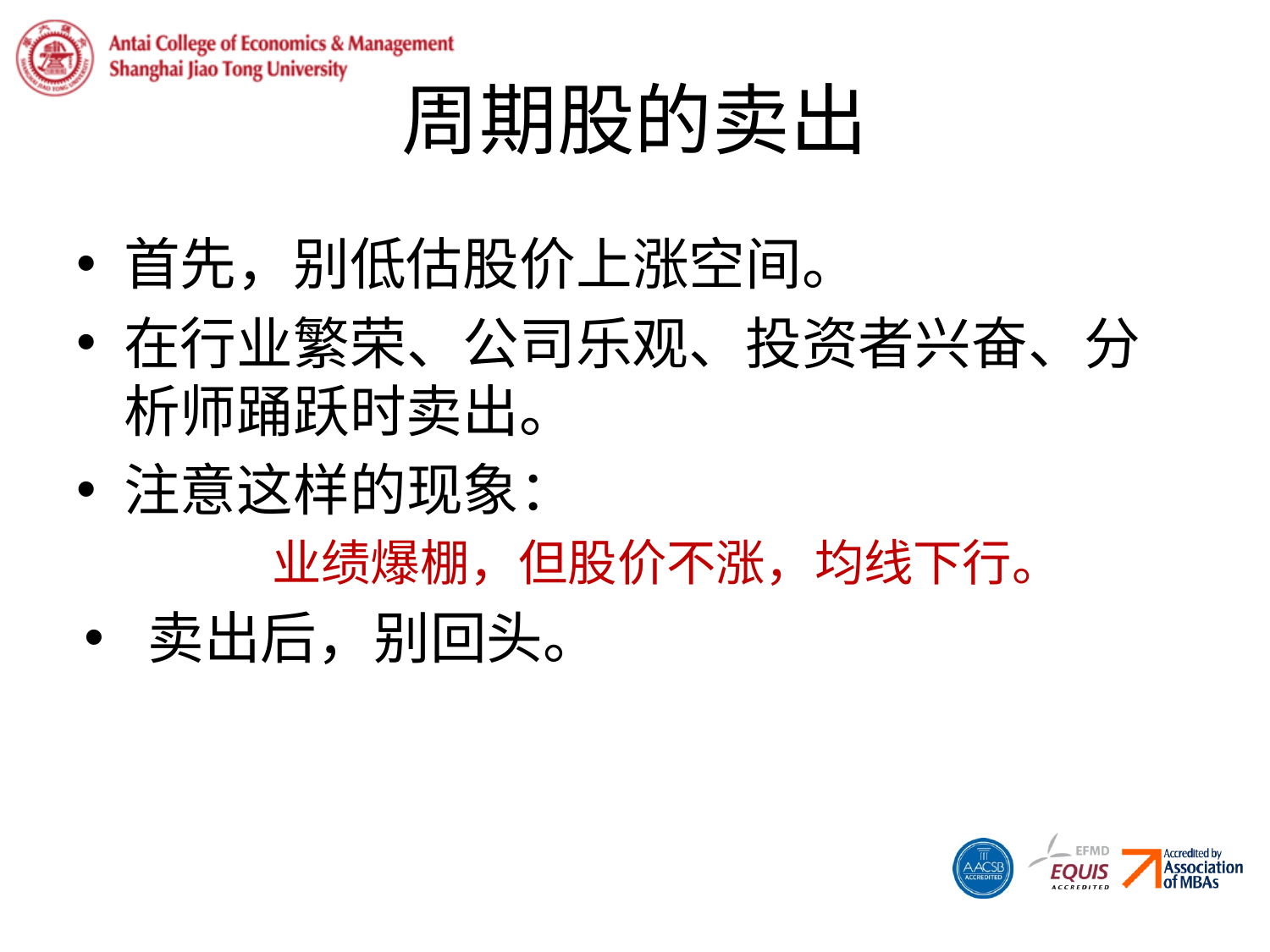

# 周期股的卖出
首先，别低估股价上涨空间。
在行业繁荣、公司乐观、投资者兴奋、分析师踊跃时卖出。
注意这样的现象：
业绩爆棚，但股价不涨，均线下行。
卖出后，别回头。